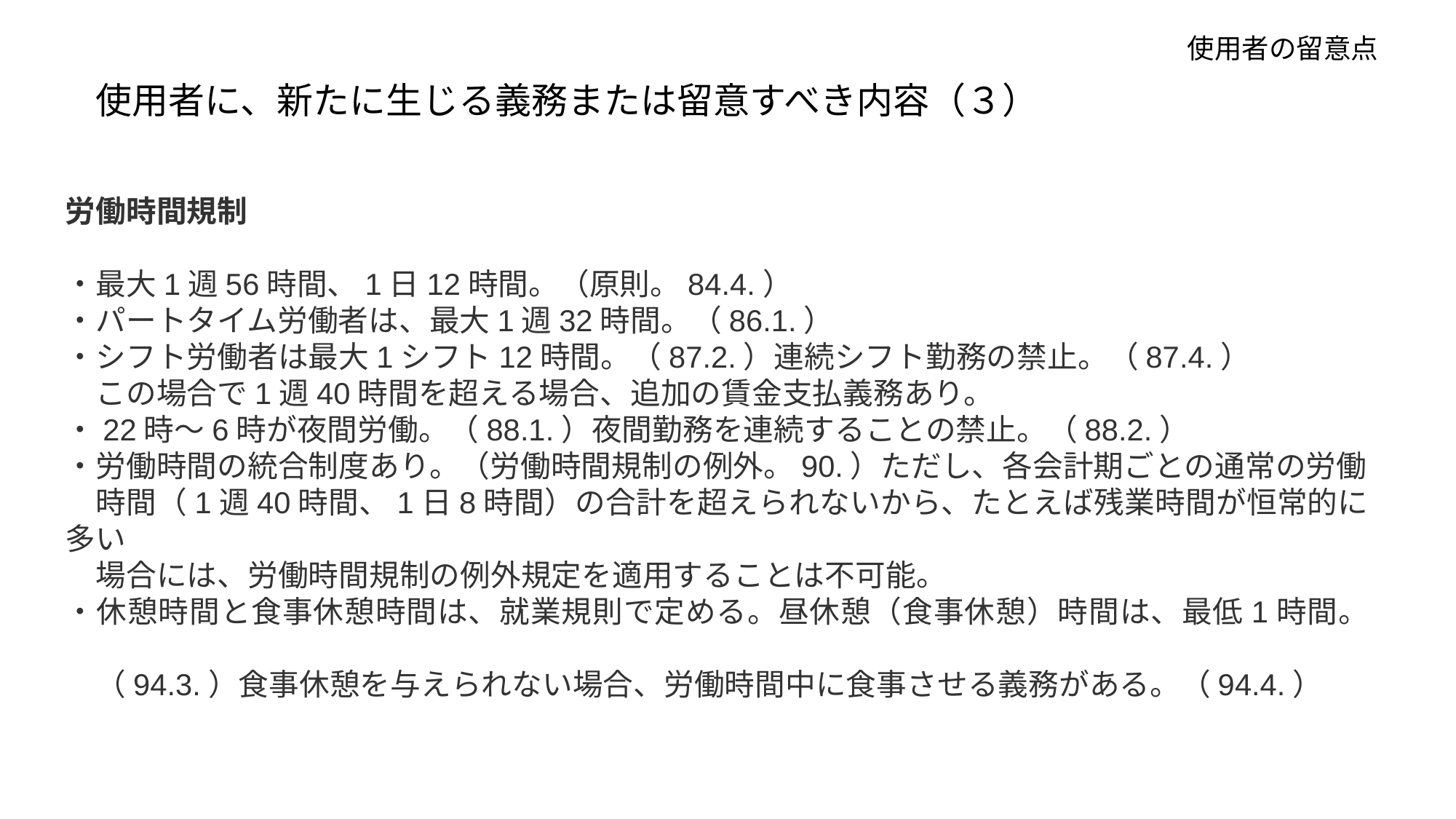

使用者の留意点
使用者に、新たに生じる義務または留意すべき内容（３）
労働時間規制

・最大1週56時間、1日12時間。（原則。84.4.）
・パートタイム労働者は、最大1週32時間。（86.1.）
・シフト労働者は最大1シフト12時間。（87.2.）連続シフト勤務の禁止。（87.4.）
　この場合で1週40時間を超える場合、追加の賃金支払義務あり。
・22時～6時が夜間労働。（88.1.）夜間勤務を連続することの禁止。（88.2.）
・労働時間の統合制度あり。（労働時間規制の例外。90.）ただし、各会計期ごとの通常の労働
　時間（1週40時間、1日8時間）の合計を超えられないから、たとえば残業時間が恒常的に多い
　場合には、労働時間規制の例外規定を適用することは不可能。
・休憩時間と食事休憩時間は、就業規則で定める。昼休憩（食事休憩）時間は、最低1時間。
　（94.3.）食事休憩を与えられない場合、労働時間中に食事させる義務がある。（94.4.）